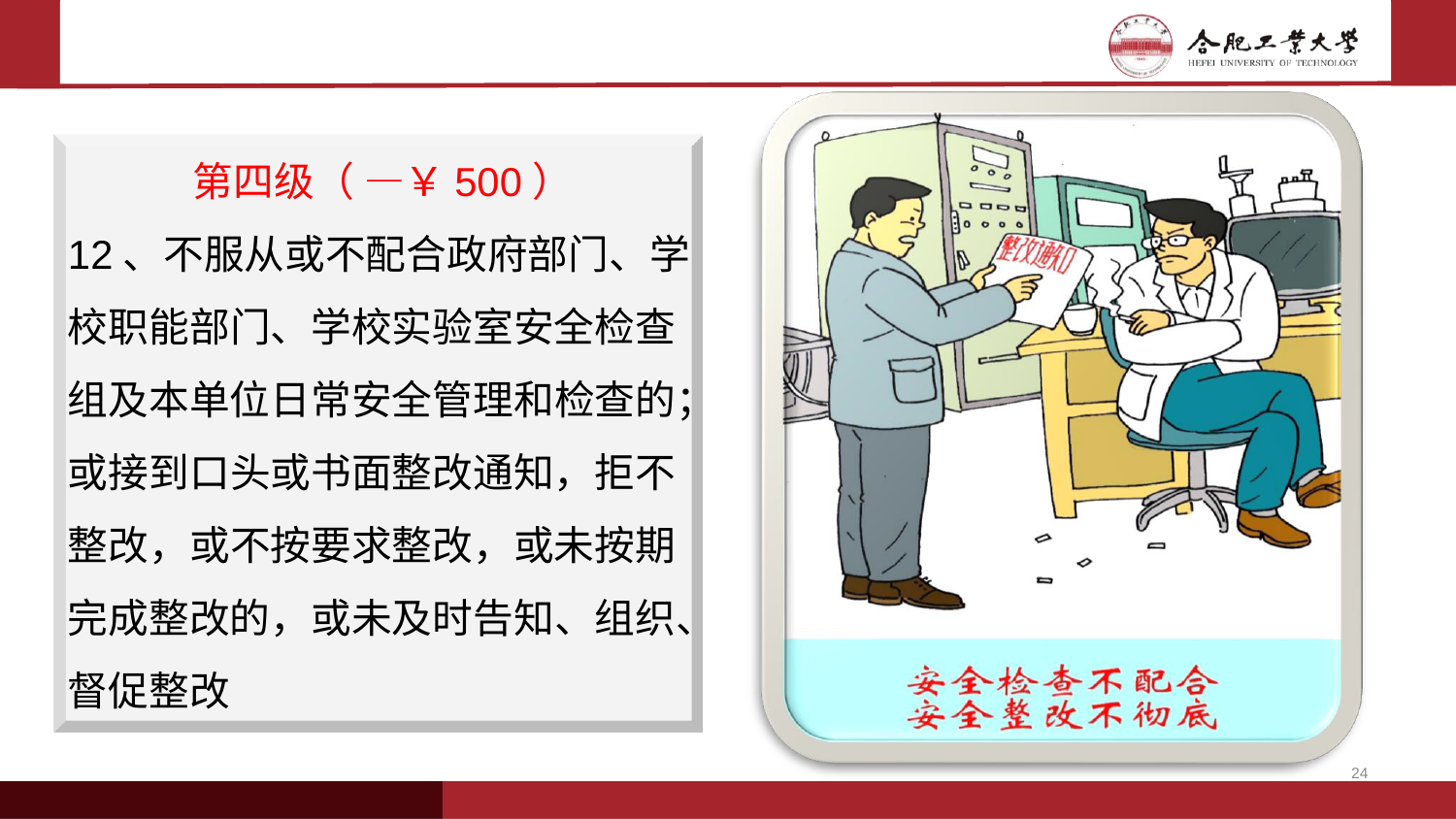

第四级（ —￥500）
12、不服从或不配合政府部门、学 校职能部门、学校实验室安全检查 组及本单位日常安全管理和检查的；
或接到口头或书面整改通知，拒不 整改，或不按要求整改，或未按期 完成整改的，或未及时告知、组织、 督促整改